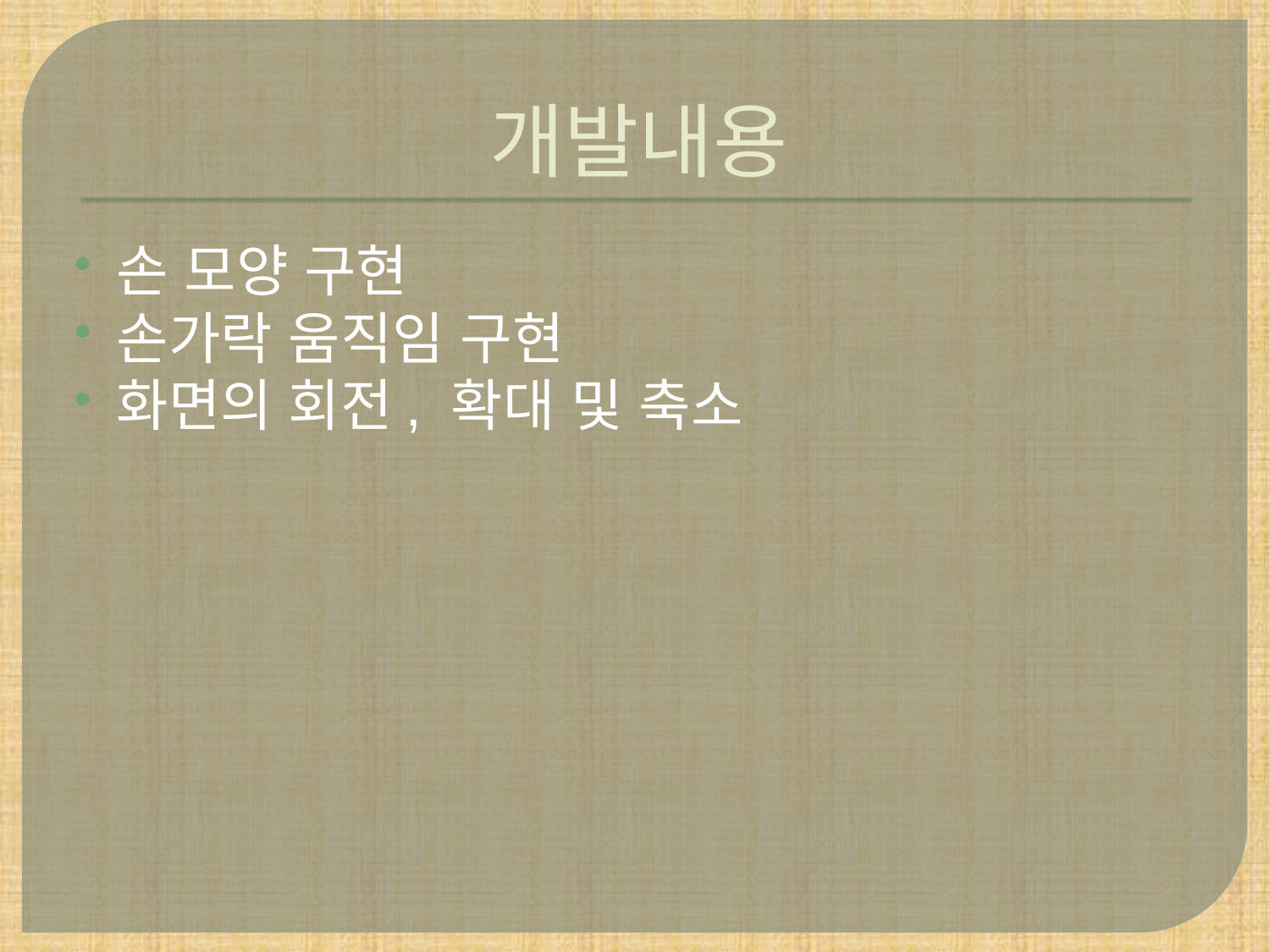

# 개발내용
손 모양 구현
손가락 움직임 구현
화면의 회전, 확대 및 축소